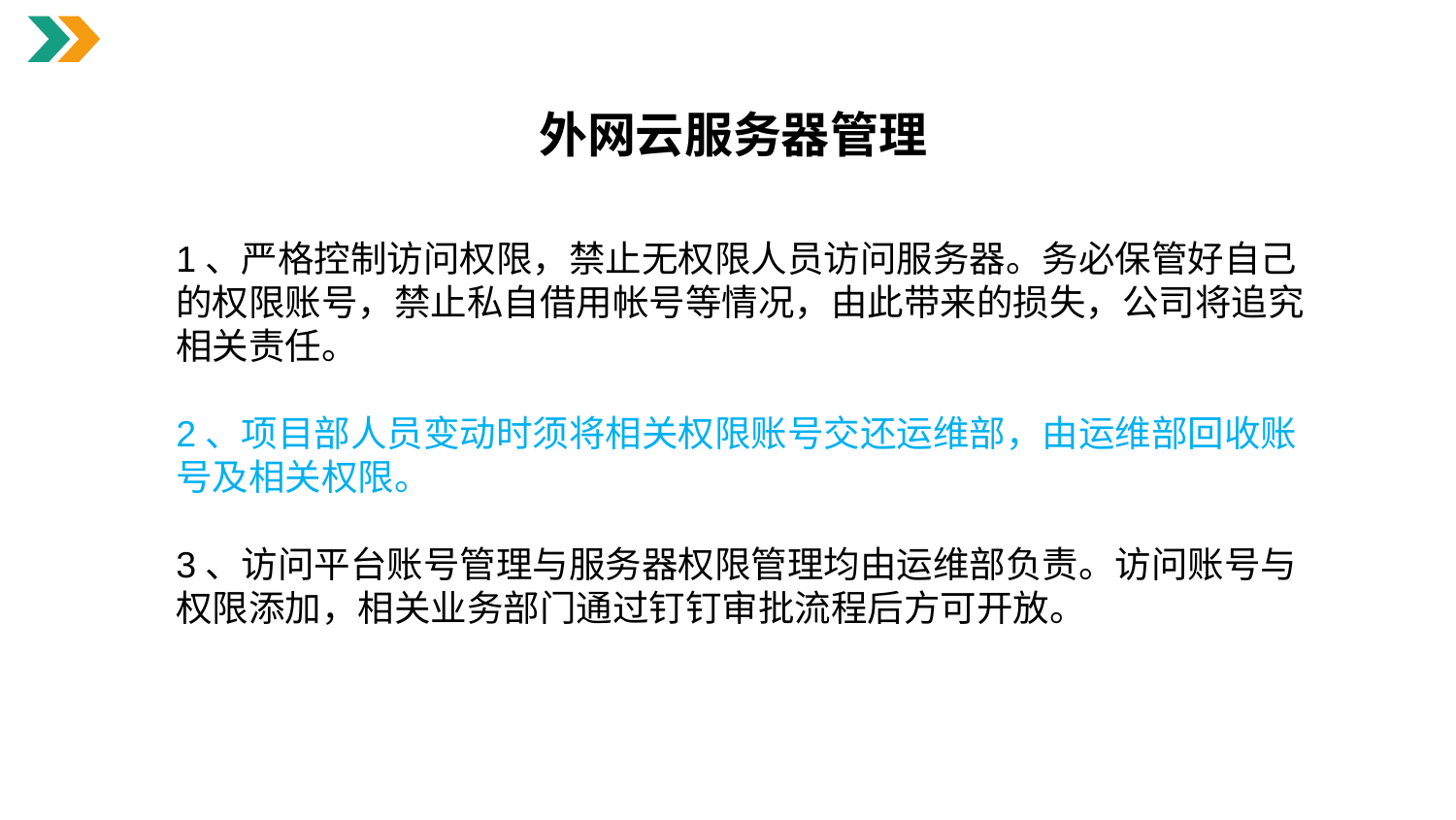

外网云服务器管理
1、严格控制访问权限，禁止无权限人员访问服务器。务必保管好自己的权限账号，禁止私自借用帐号等情况，由此带来的损失，公司将追究相关责任。

2、项目部人员变动时须将相关权限账号交还运维部，由运维部回收账号及相关权限。

3、访问平台账号管理与服务器权限管理均由运维部负责。访问账号与权限添加，相关业务部门通过钉钉审批流程后方可开放。